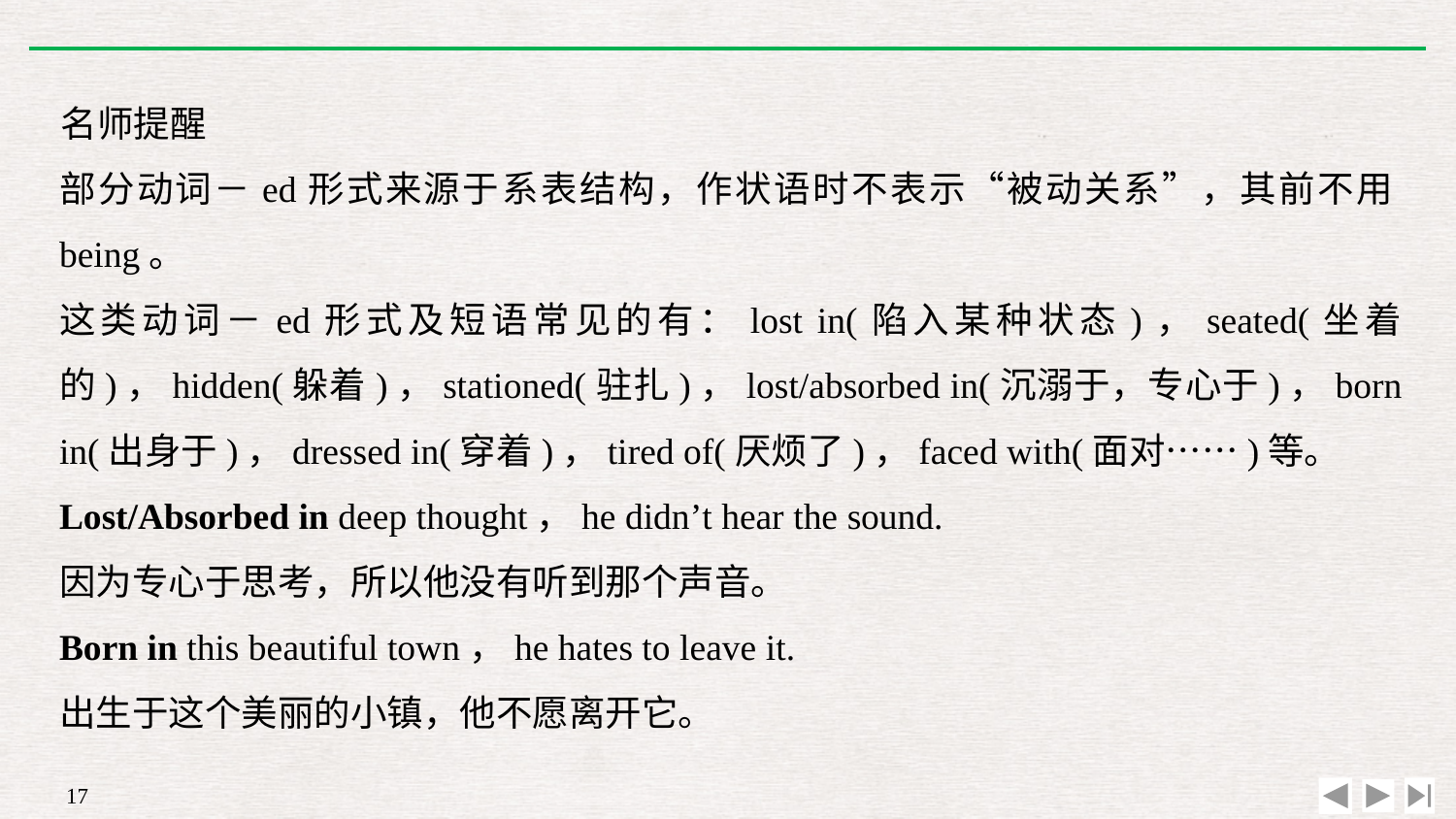

名师提醒
部分动词－ed形式来源于系表结构，作状语时不表示“被动关系”，其前不用being。
这类动词－ed形式及短语常见的有：lost in(陷入某种状态)，seated(坐着的)，hidden(躲着)，stationed(驻扎)，lost/absorbed in(沉溺于，专心于)，born in(出身于)，dressed in(穿着)，tired of(厌烦了)，faced with(面对……)等。
Lost/Absorbed in deep thought，he didn’t hear the sound.
因为专心于思考，所以他没有听到那个声音。
Born in this beautiful town，he hates to leave it.
出生于这个美丽的小镇，他不愿离开它。